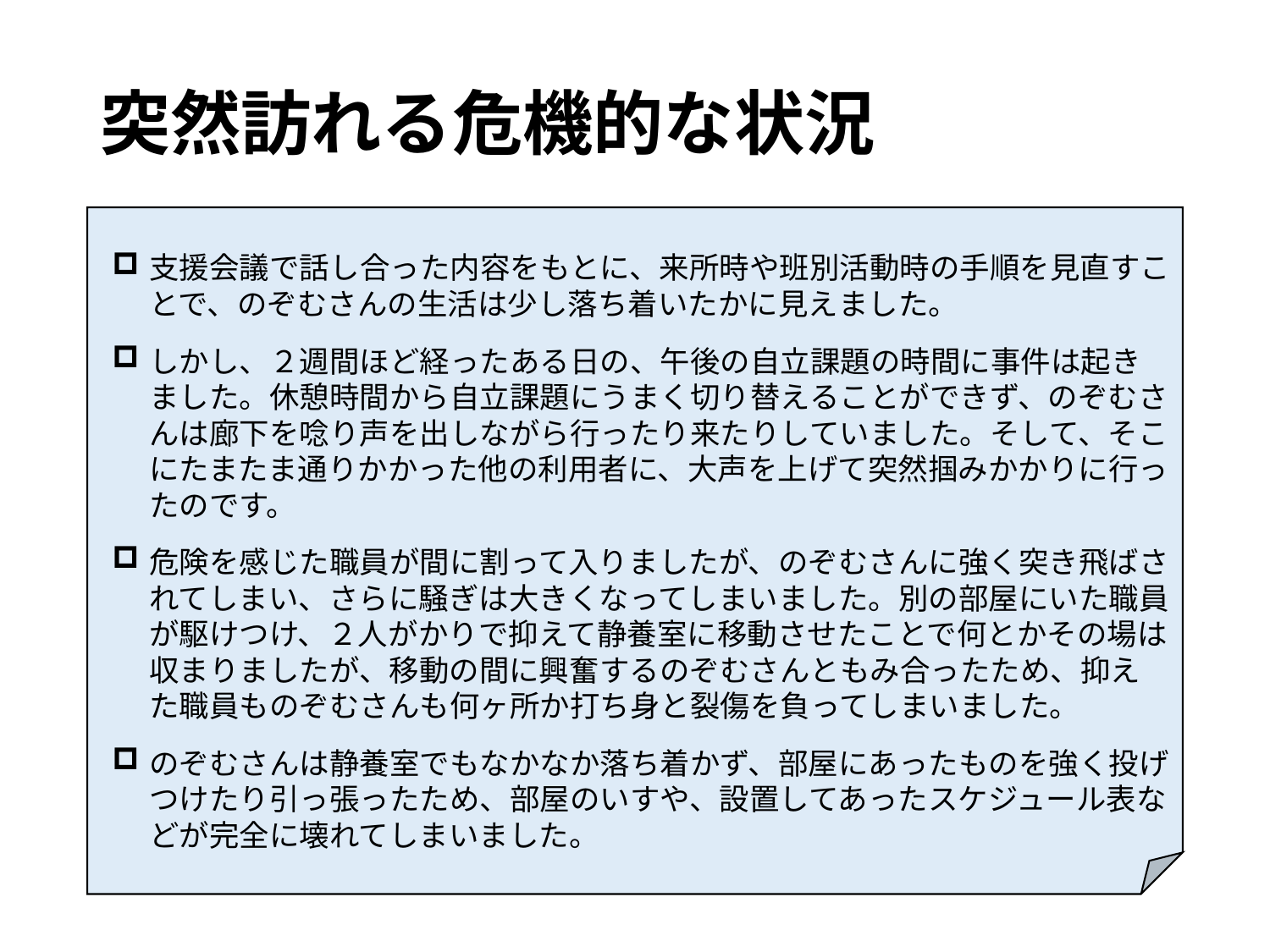

# 突然訪れる危機的な状況
支援会議で話し合った内容をもとに、来所時や班別活動時の手順を見直すことで、のぞむさんの生活は少し落ち着いたかに見えました。
しかし、２週間ほど経ったある日の、午後の自立課題の時間に事件は起きました。休憩時間から自立課題にうまく切り替えることができず、のぞむさんは廊下を唸り声を出しながら行ったり来たりしていました。そして、そこにたまたま通りかかった他の利用者に、大声を上げて突然掴みかかりに行ったのです。
危険を感じた職員が間に割って入りましたが、のぞむさんに強く突き飛ばされてしまい、さらに騒ぎは大きくなってしまいました。別の部屋にいた職員が駆けつけ、２人がかりで抑えて静養室に移動させたことで何とかその場は収まりましたが、移動の間に興奮するのぞむさんともみ合ったため、抑えた職員ものぞむさんも何ヶ所か打ち身と裂傷を負ってしまいました。
のぞむさんは静養室でもなかなか落ち着かず、部屋にあったものを強く投げつけたり引っ張ったため、部屋のいすや、設置してあったスケジュール表などが完全に壊れてしまいました。